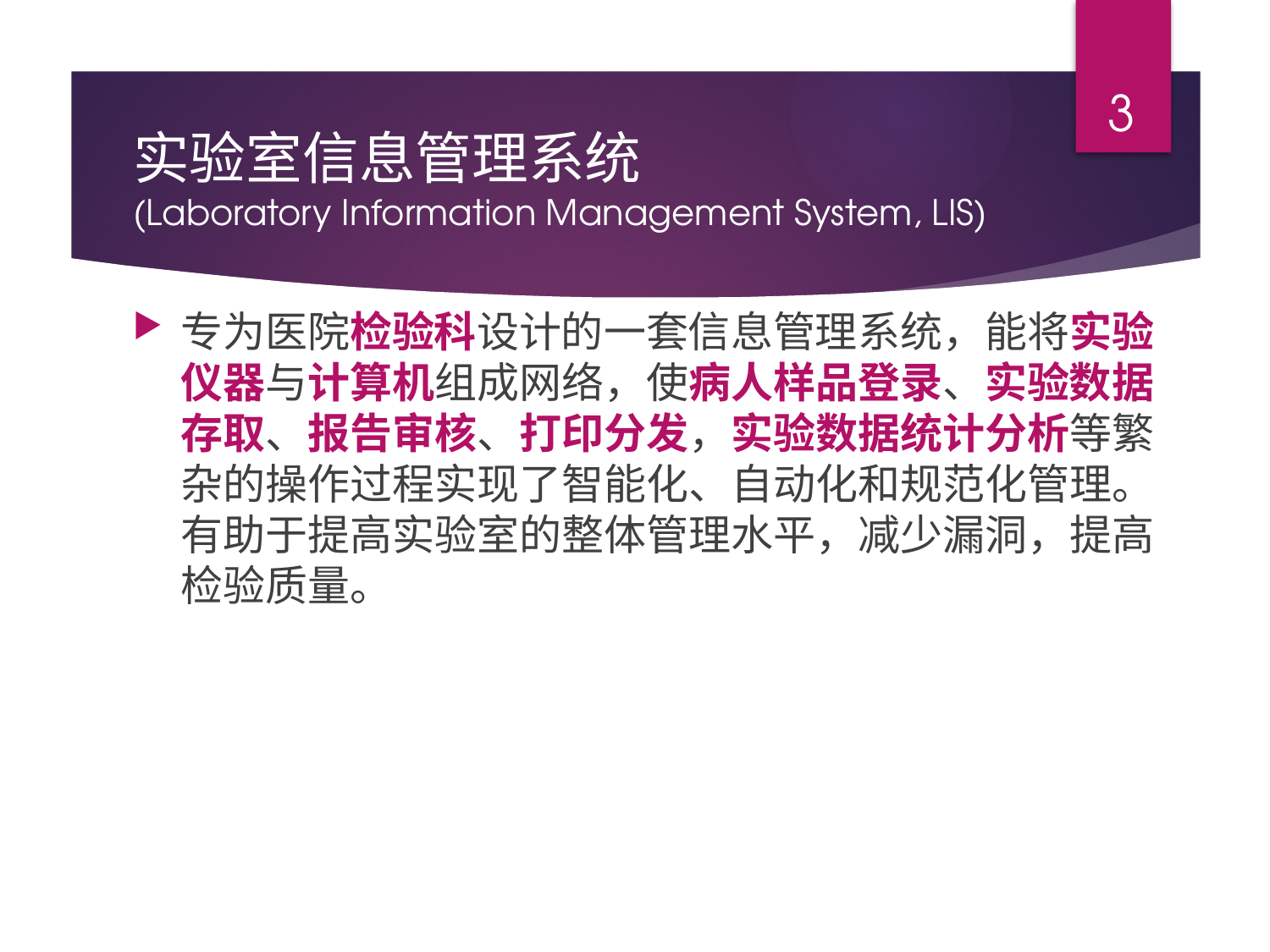

3
# 实验室信息管理系统 (Laboratory Information Management System, LIS)
专为医院检验科设计的一套信息管理系统，能将实验仪器与计算机组成网络，使病人样品登录、实验数据存取、报告审核、打印分发，实验数据统计分析等繁杂的操作过程实现了智能化、自动化和规范化管理。有助于提高实验室的整体管理水平，减少漏洞，提高检验质量。